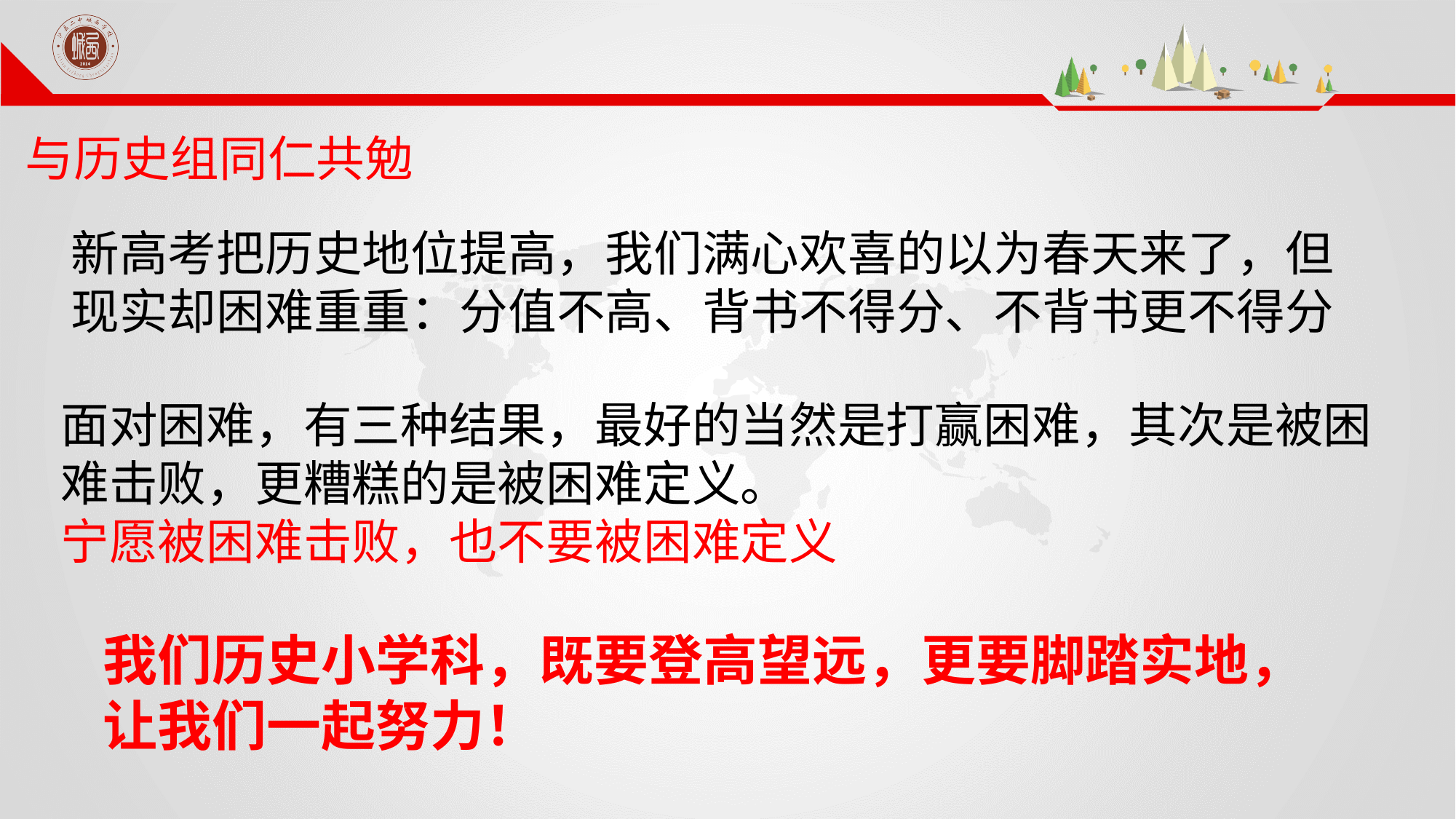

与历史组同仁共勉
新高考把历史地位提高，我们满心欢喜的以为春天来了，但现实却困难重重：分值不高、背书不得分、不背书更不得分
面对困难，有三种结果，最好的当然是打赢困难，其次是被困难击败，更糟糕的是被困难定义。
宁愿被困难击败，也不要被困难定义
我们历史小学科，既要登高望远，更要脚踏实地，让我们一起努力！